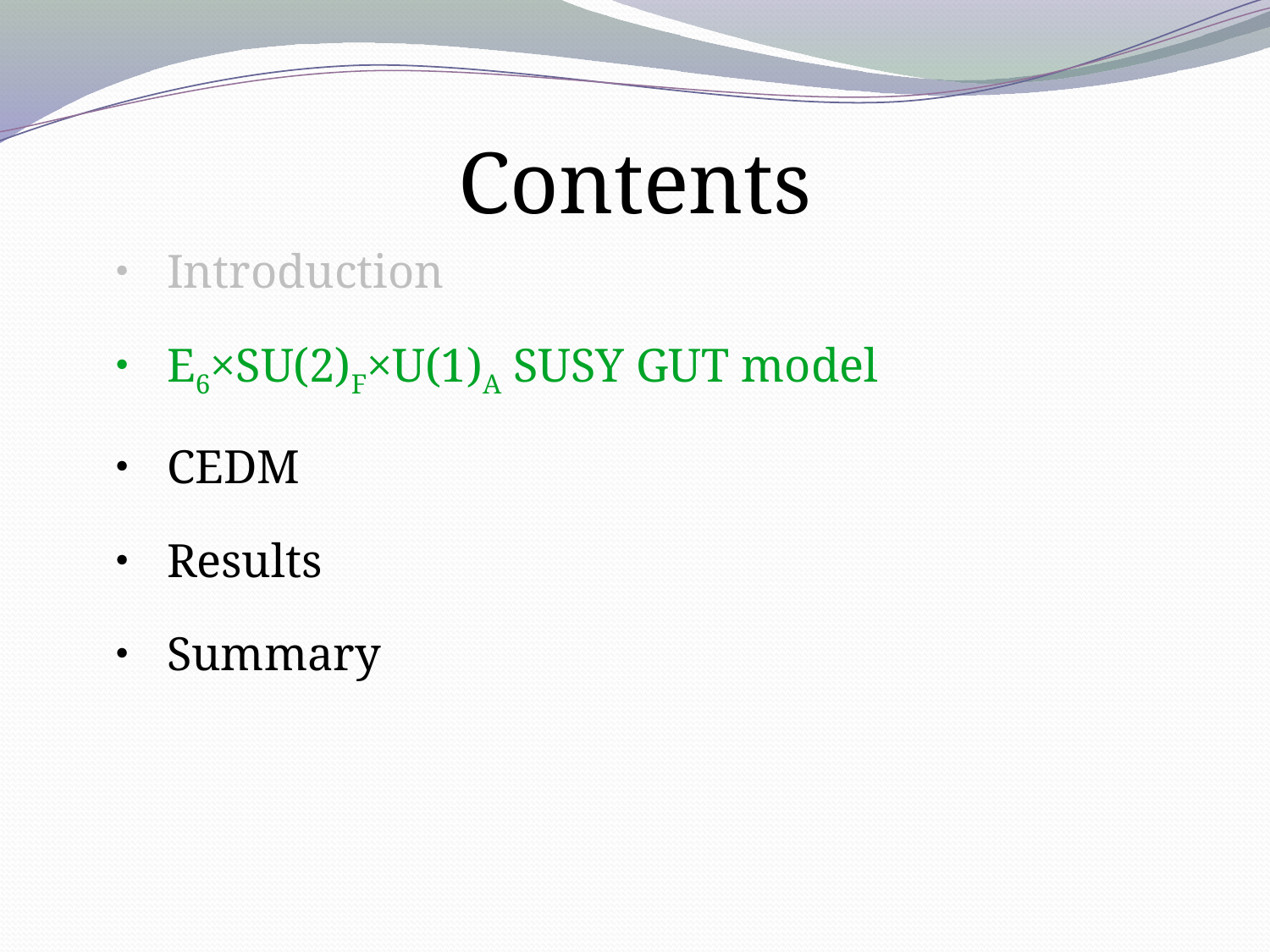

# Contents
・ Introduction

・ E6×SU(2)F×U(1)A SUSY GUT model

・ CEDM

・ Results

・ Summary